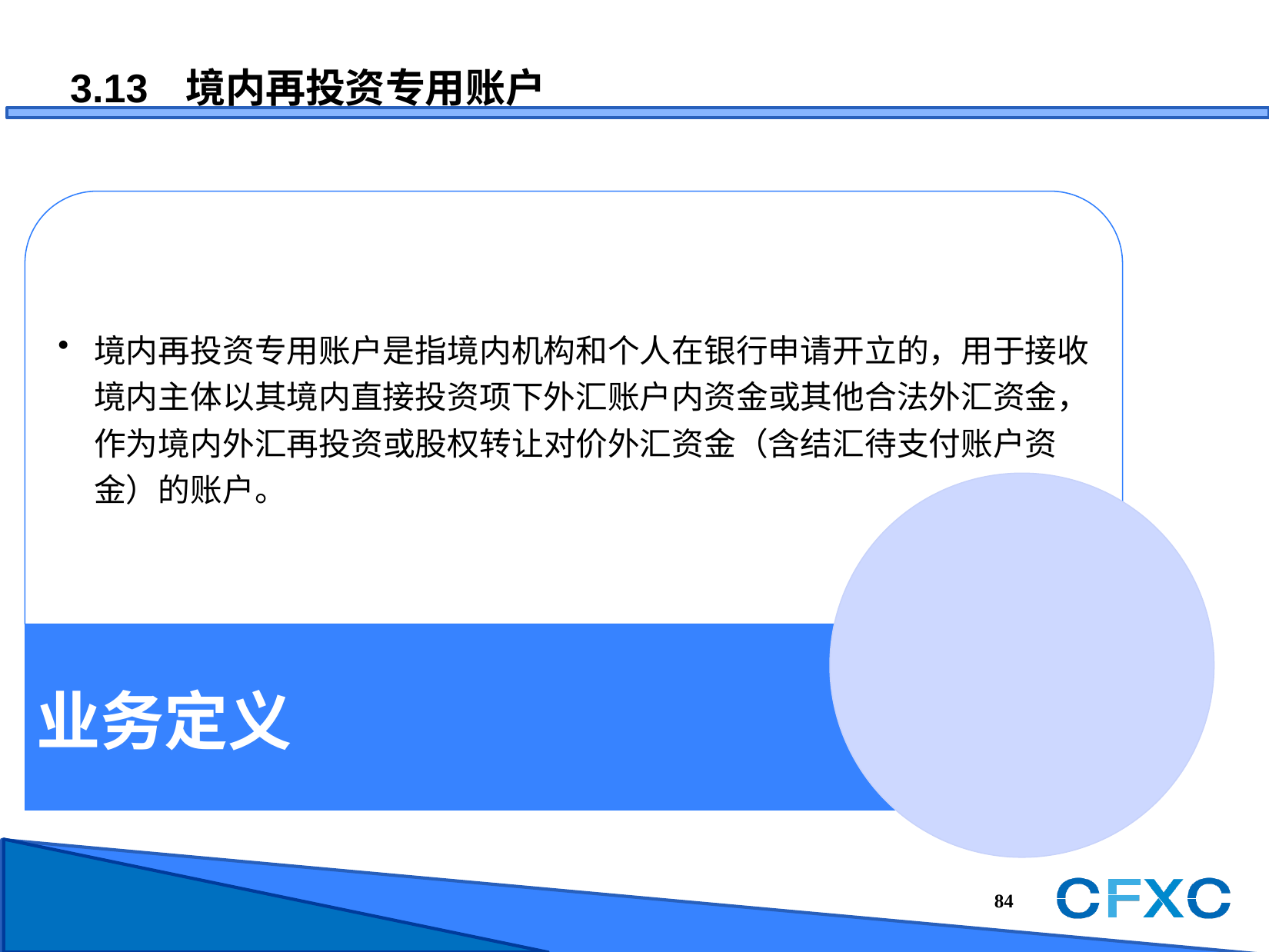

3.13	境内再投资专用账户
业务定义
境内再投资专用账户是指境内机构和个人在银行申请开立的，用于接收境内主体以其境内直接投资项下外汇账户内资金或其他合法外汇资金，作为境内外汇再投资或股权转让对价外汇资金（含结汇待支付账户资金）的账户。
84